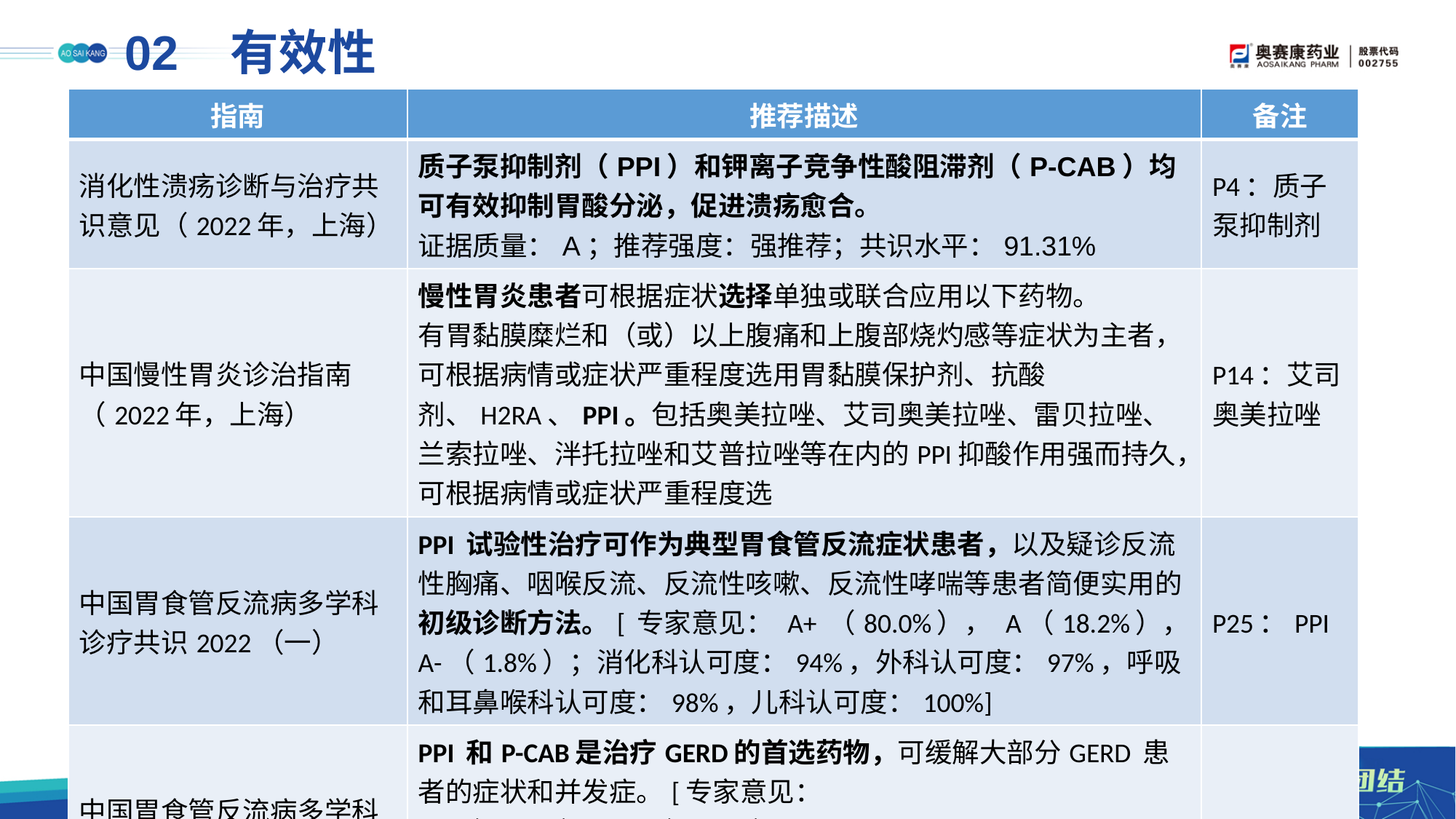

# 02   有效性
| 指南 | 推荐描述 | 备注 |
| --- | --- | --- |
| 消化性溃疡诊断与治疗共识意见（2022年，上海） | 质子泵抑制剂（PPI）和钾离子竞争性酸阻滞剂（P-CAB）均可有效抑制胃酸分泌，促进溃疡愈合。 证据质量：A；推荐强度：强推荐；共识水平：91.31% | P4：质子泵抑制剂 |
| 中国慢性胃炎诊治指南（2022年，上海） | 慢性胃炎患者可根据症状选择单独或联合应用以下药物。 有胃黏膜糜烂和（或）以上腹痛和上腹部烧灼感等症状为主者，可根据病情或症状严重程度选用胃黏膜保护剂、抗酸剂、H2RA、PPI。包括奥美拉唑、艾司奥美拉唑、雷贝拉唑、兰索拉唑、泮托拉唑和艾普拉唑等在内的PPI抑酸作用强而持久，可根据病情或症状严重程度选 | P14：艾司奥美拉唑 |
| 中国胃食管反流病多学科诊疗共识2022（一） | PPI 试验性治疗可作为典型胃食管反流症状患者，以及疑诊反流性胸痛、咽喉反流、反流性咳嗽、反流性哮喘等患者简便实用的初级诊断方法。[ 专家意见： A+ （80.0%）， A（18.2%），A-（1.8%）；消化科认可度：94%，外科认可度：97%，呼吸和耳鼻喉科认可度：98%，儿科认可度：100%] | P25：PPI |
| 中国胃食管反流病多学科诊疗共识2022（二） | PPI 和P-CAB是治疗GERD的首选药物，可缓解大部分GERD 患者的症状和并发症。[专家意见：A+（78.2%），A（16.4%），A- （3.6%），弃权（1.8%）；消化科认可度：98%，外科认可度：91%，呼吸和耳鼻喉科认可度：94%] | P4：PPI |